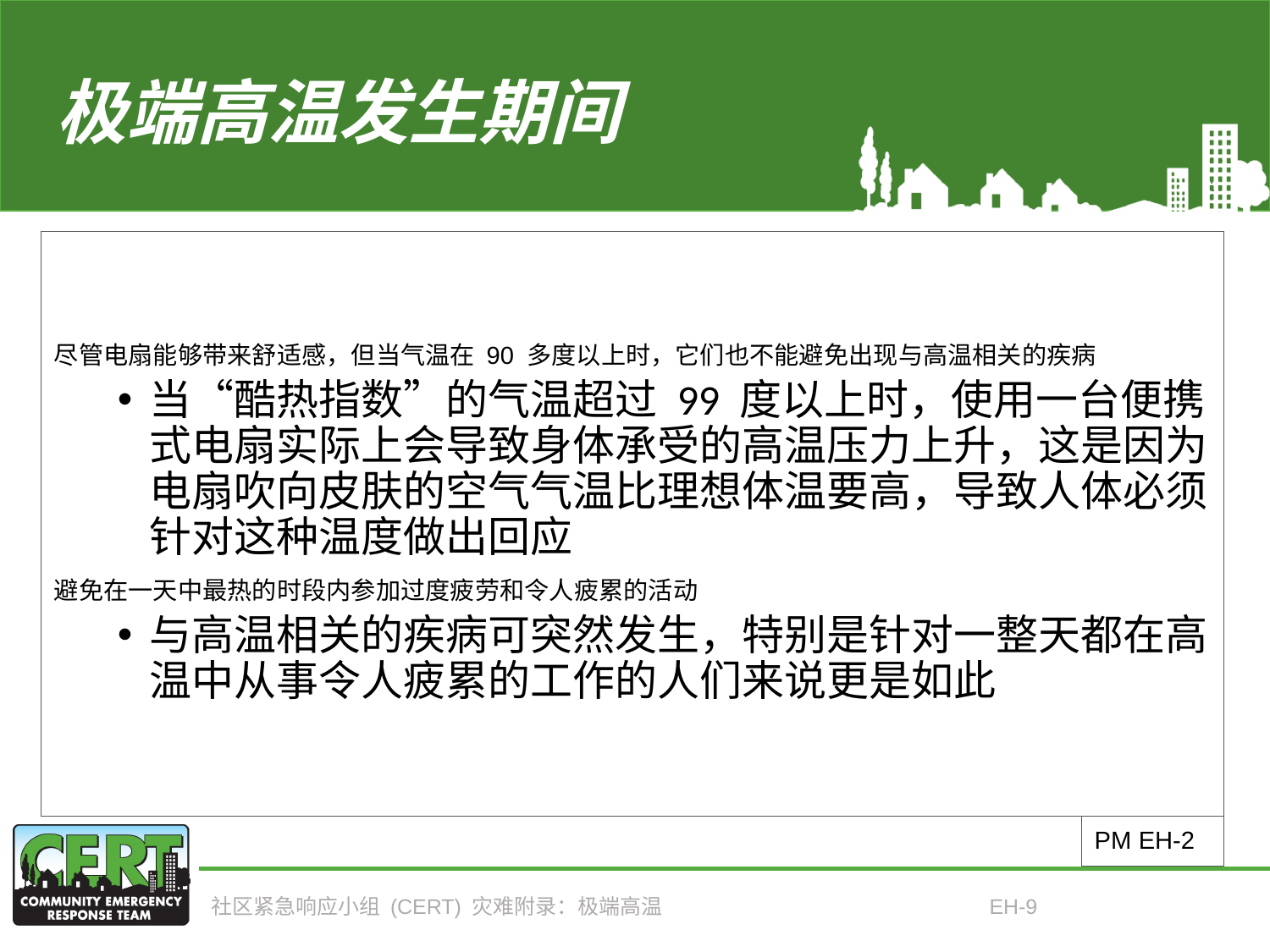

# 极端高温发生期间
尽管电扇能够带来舒适感，但当气温在 90 多度以上时，它们也不能避免出现与高温相关的疾病
当“酷热指数”的气温超过 99 度以上时，使用一台便携式电扇实际上会导致身体承受的高温压力上升，这是因为电扇吹向皮肤的空气气温比理想体温要高，导致人体必须针对这种温度做出回应
避免在一天中最热的时段内参加过度疲劳和令人疲累的活动
与高温相关的疾病可突然发生，特别是针对一整天都在高温中从事令人疲累的工作的人们来说更是如此
PM EH-2
社区紧急响应小组 (CERT) 灾难附录：极端高温
EH-9